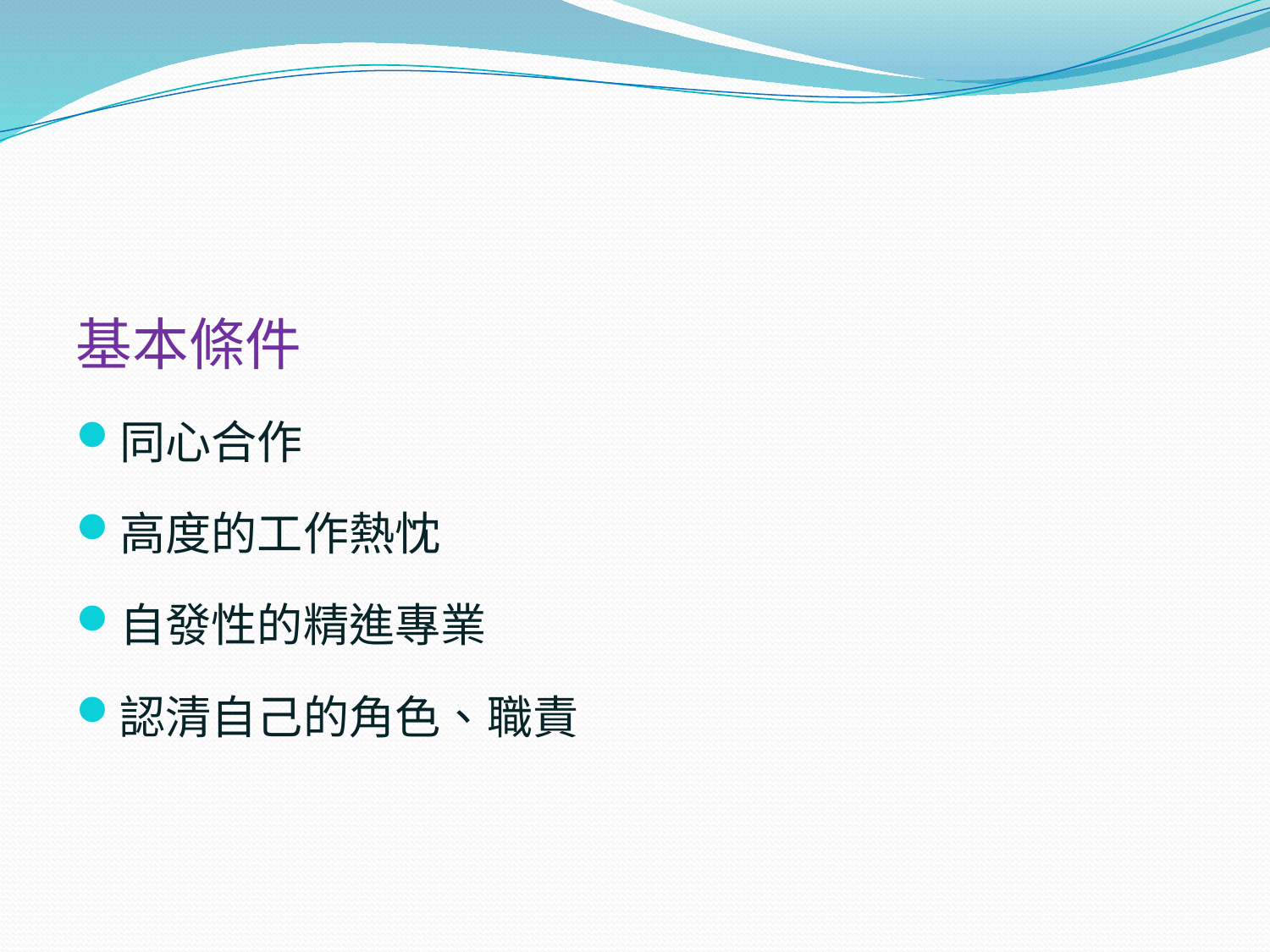

#
基本條件
同心合作
高度的工作熱忱
自發性的精進專業
認清自己的角色、職責